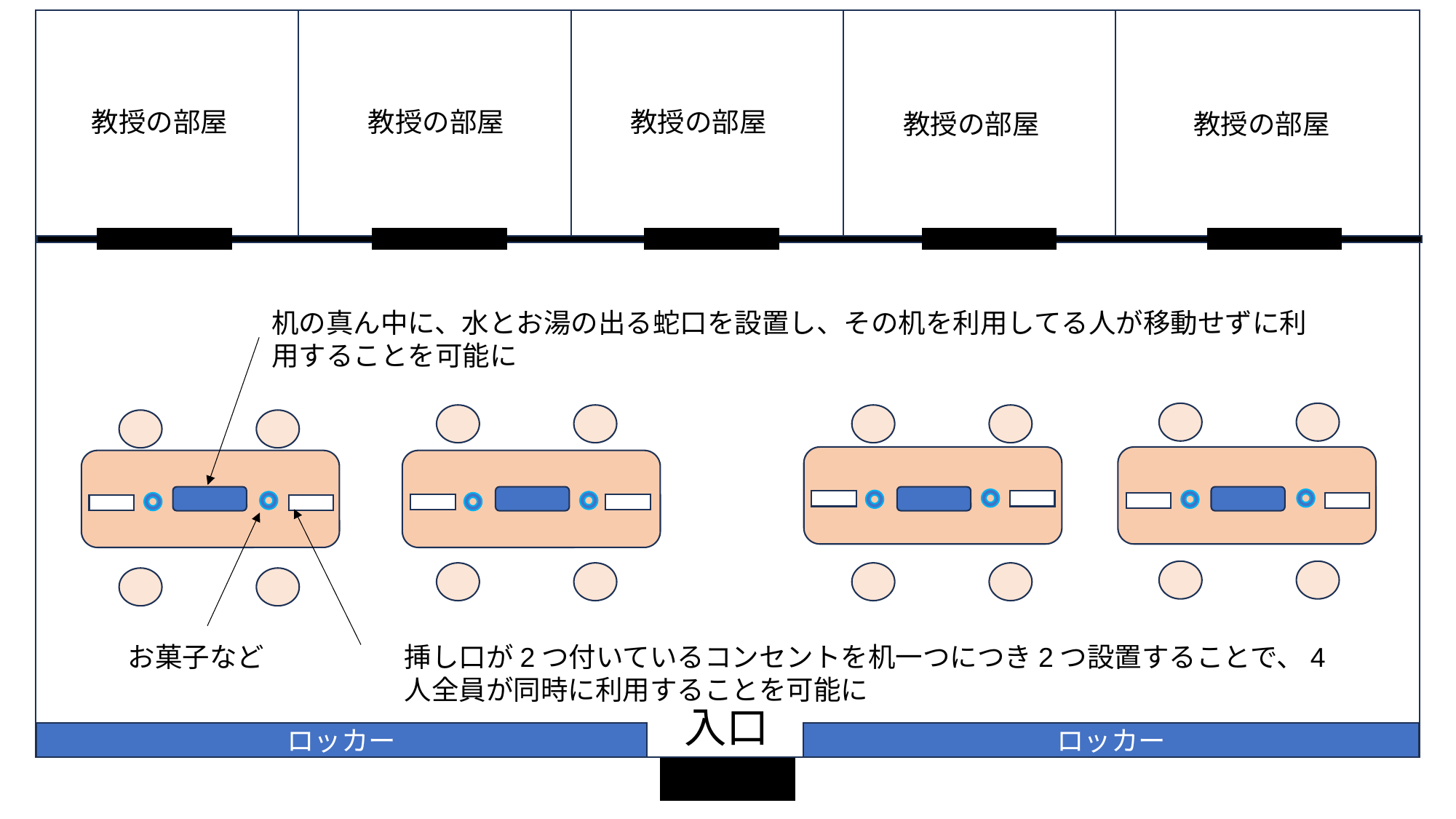

教授の部屋
教授の部屋
教授の部屋
教授の部屋
教授の部屋

机の真ん中に、水とお湯の出る蛇口を設置し、その机を利用してる人が移動せずに利用することを可能に

挿し口が2つ付いているコンセントを机一つにつき2つ設置することで、4人全員が同時に利用することを可能に
お菓子など
入口
ロッカー
ロッカー